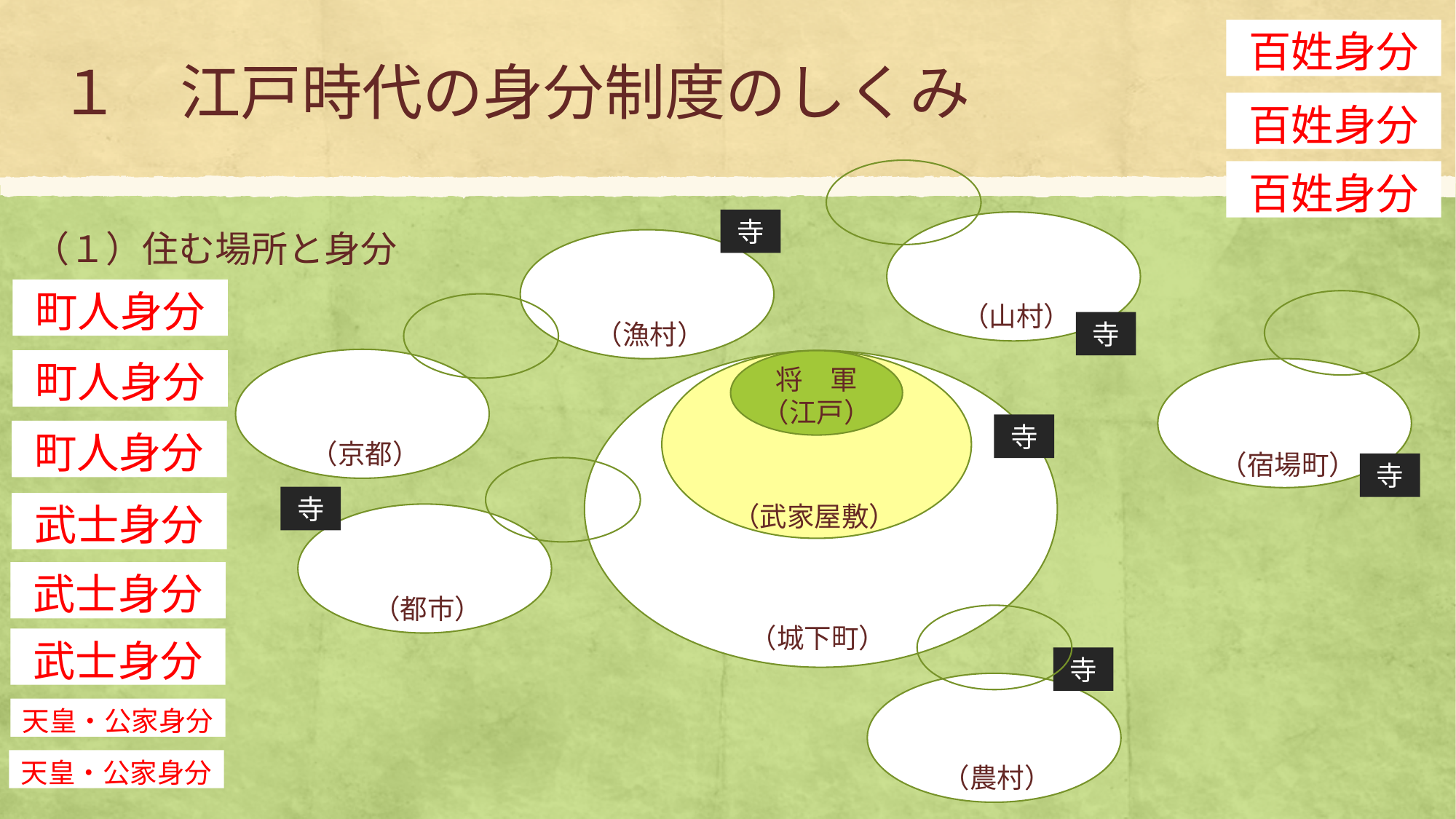

百姓身分
１　江戸時代の身分制度のしくみ
百姓身分

百姓身分
寺

（山村）
（１）住む場所と身分

（漁村）
町人身分

寺

（京都）
町人身分

将　軍
（江戸）
（武家屋敷）
（城下町）

（宿場町）
寺
町人身分
寺

寺
武士身分

（都市）
武士身分

武士身分
寺

（農村）
天皇・公家身分
天皇・公家身分